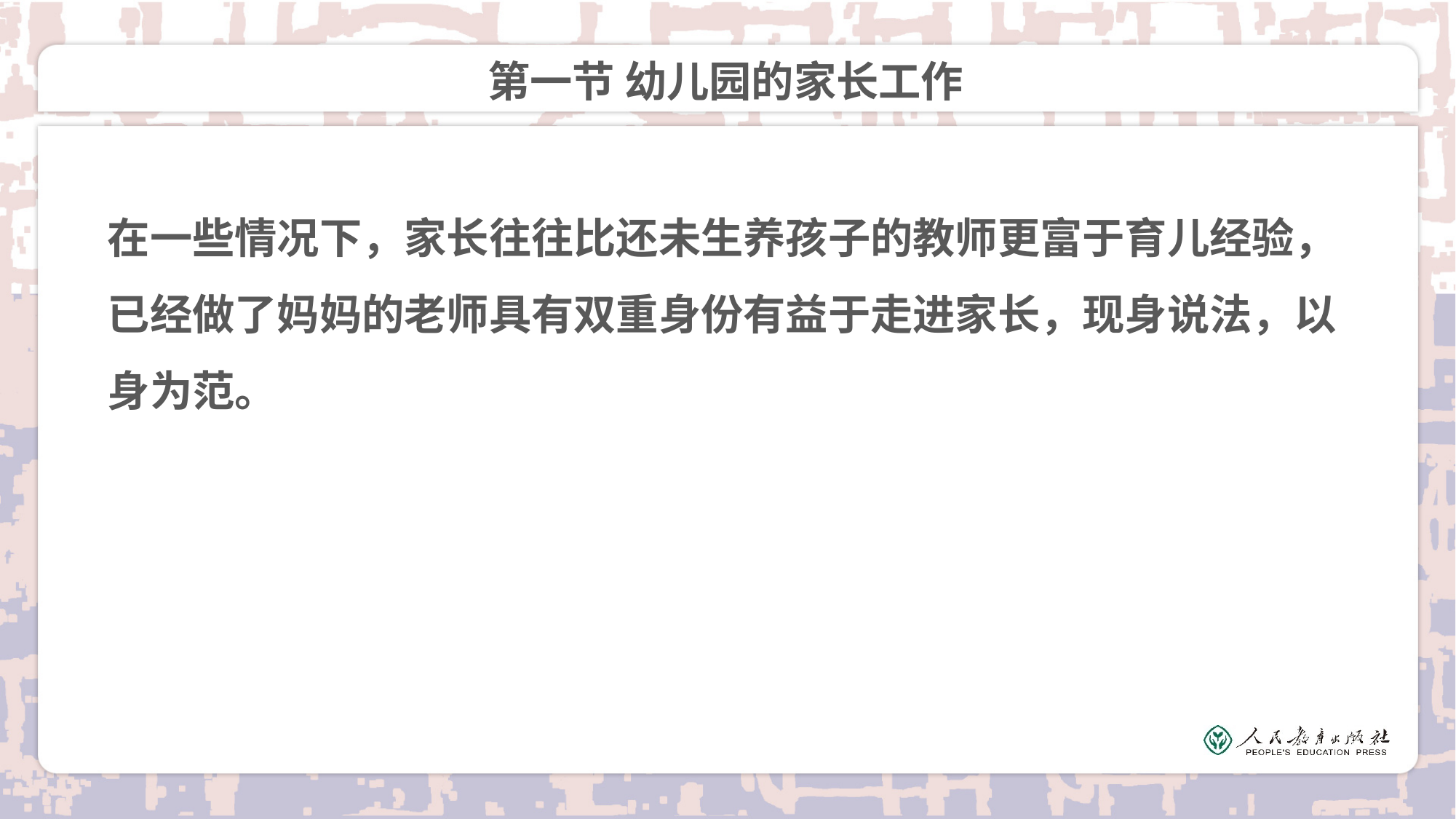

# 第一节 幼儿园的家长工作
在一些情况下，家长往往比还未生养孩子的教师更富于育儿经验，已经做了妈妈的老师具有双重身份有益于走进家长，现身说法，以身为范。